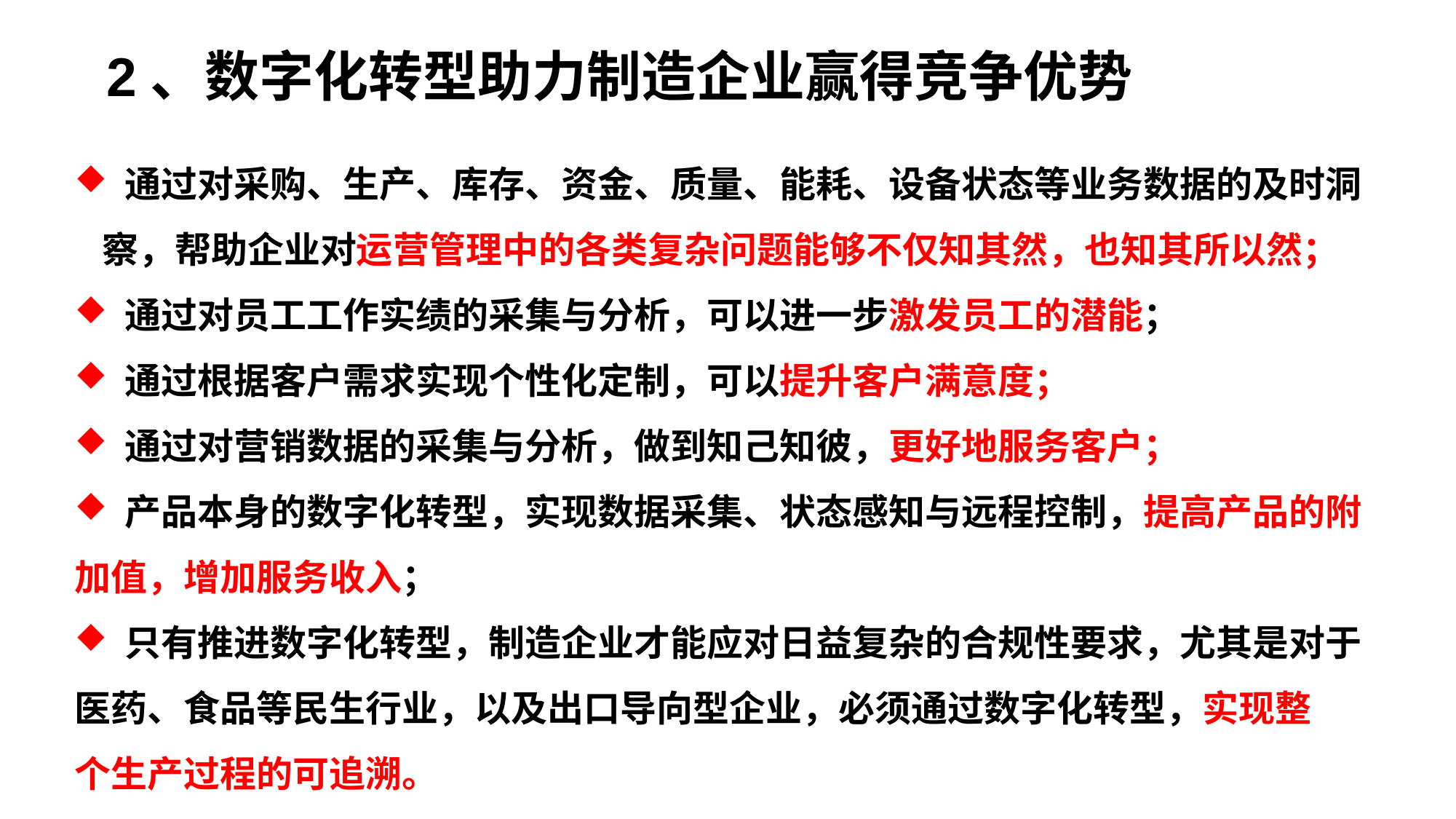

# 2、数字化转型助力制造企业赢得竞争优势
 通过对采购、生产、库存、资金、质量、能耗、设备状态等业务数据的及时洞察，帮助企业对运营管理中的各类复杂问题能够不仅知其然，也知其所以然；
 通过对员工工作实绩的采集与分析，可以进一步激发员工的潜能；
 通过根据客户需求实现个性化定制，可以提升客户满意度；
 通过对营销数据的采集与分析，做到知己知彼，更好地服务客户；
 产品本身的数字化转型，实现数据采集、状态感知与远程控制，提高产品的附
加值，增加服务收入；
 只有推进数字化转型，制造企业才能应对日益复杂的合规性要求，尤其是对于
医药、食品等民生行业，以及出口导向型企业，必须通过数字化转型，实现整
个生产过程的可追溯。